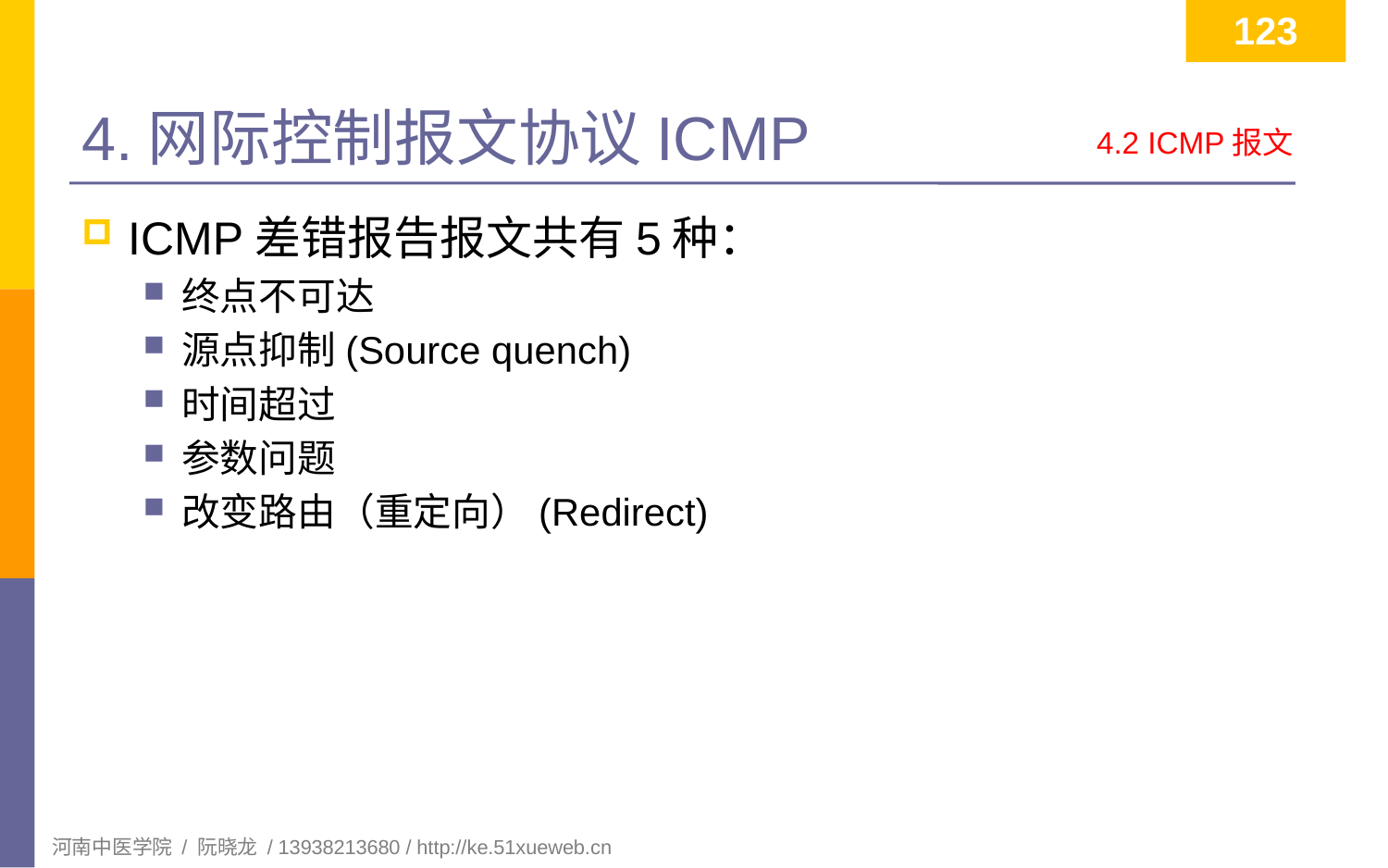

123
# 4.网际控制报文协议ICMP
4.2 ICMP报文
ICMP差错报告报文共有5种：
终点不可达
源点抑制(Source quench)
时间超过
参数问题
改变路由（重定向）(Redirect)